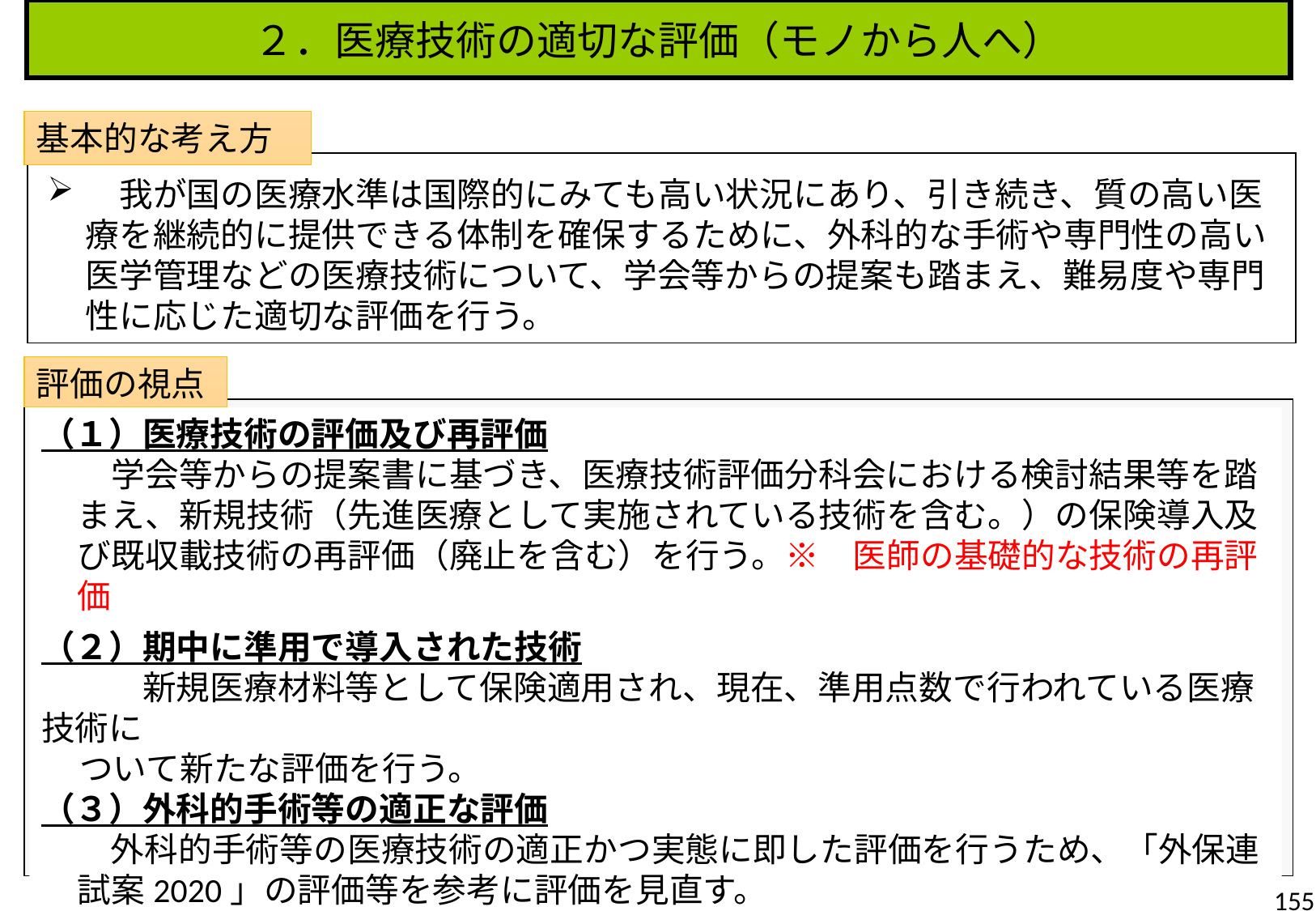

２．医療技術の適切な評価（モノから人へ）
基本的な考え方

　我が国の医療水準は国際的にみても高い状況にあり、引き続き、質の高い医療を継続的に提供できる体制を確保するために、外科的な手術や専門性の高い医学管理などの医療技術について、学会等からの提案も踏まえ、難易度や専門性に応じた適切な評価を行う。
評価の視点

（１）医療技術の評価及び再評価
　学会等からの提案書に基づき、医療技術評価分科会における検討結果等を踏まえ、新規技術（先進医療として実施されている技術を含む。）の保険導入及び既収載技術の再評価（廃止を含む）を行う。※　医師の基礎的な技術の再評価

（２）期中に準用で導入された技術
　　　新規医療材料等として保険適用され、現在、準用点数で行われている医療技術に
    ついて新たな評価を行う。
（３）外科的手術等の適正な評価
　外科的手術等の医療技術の適正かつ実態に即した評価を行うため、「外保連試案2020」の評価等を参考に評価を見直す。

155